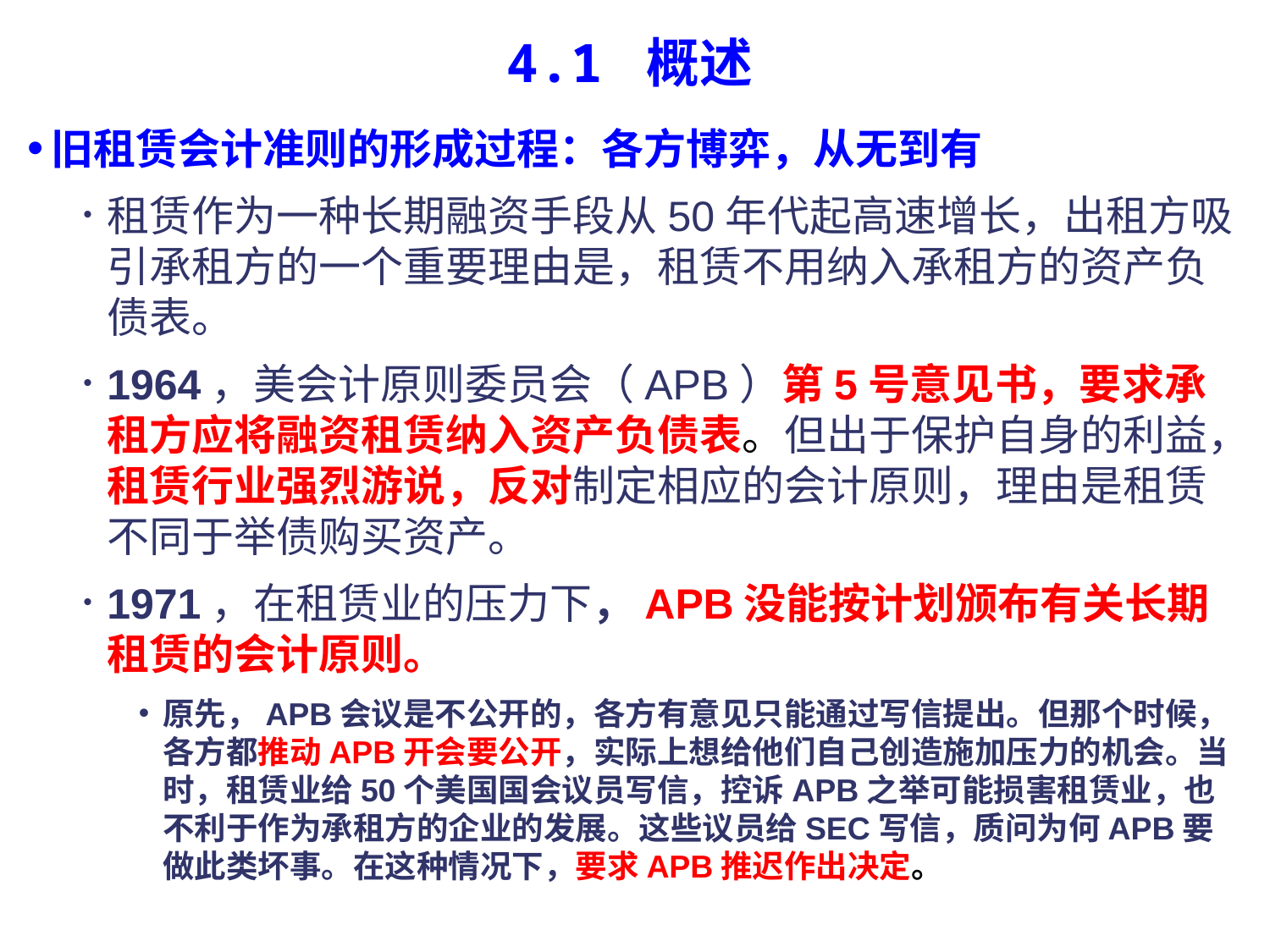

# 4.1 概述
旧租赁会计准则的形成过程：各方博弈，从无到有
租赁作为一种长期融资手段从50年代起高速增长，出租方吸引承租方的一个重要理由是，租赁不用纳入承租方的资产负债表。
1964，美会计原则委员会（APB）第5号意见书，要求承租方应将融资租赁纳入资产负债表。但出于保护自身的利益，租赁行业强烈游说，反对制定相应的会计原则，理由是租赁不同于举债购买资产。
1971，在租赁业的压力下，APB没能按计划颁布有关长期租赁的会计原则。
原先，APB会议是不公开的，各方有意见只能通过写信提出。但那个时候，各方都推动APB开会要公开，实际上想给他们自己创造施加压力的机会。当时，租赁业给50个美国国会议员写信，控诉APB之举可能损害租赁业，也不利于作为承租方的企业的发展。这些议员给SEC写信，质问为何APB要做此类坏事。在这种情况下，要求APB推迟作出决定。
67